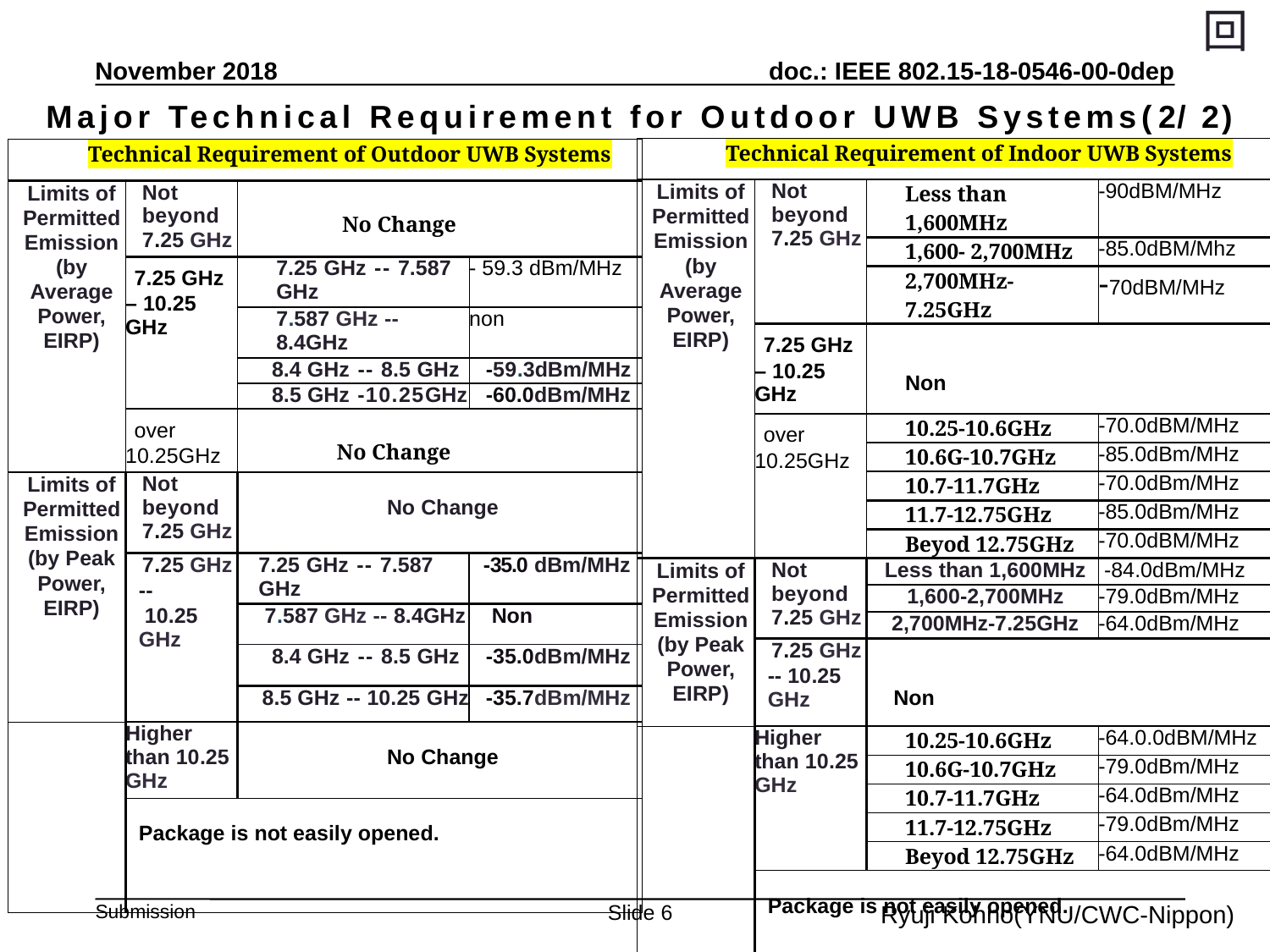

回
November 2018
Major Technical Requirement for Outdoor UWB Systems(2/ 2)
| Technical Requirement of Indoor UWB Systems |  |  |  |
| --- | --- | --- | --- |
| Limits of Permitted Emission (by Average Power, EIRP) | Not beyond 7.25 GHz | Less than 1,600MHz | -90dBM/MHz |
|  |  | 1,600- 2,700MHz | -85.0dBM/Mhz |
|  |  | 2,700MHz-7.25GHz | -70dBM/MHz |
|  | 7.25 GHz – 10.25 GHz | Non |  |
|  | over 10.25GHz | 10.25-10.6GHz | -70.0dBM/MHz |
|  |  | 10.6G-10.7GHz | -85.0dBm/MHz |
|  |  | 10.7-11.7GHz | -70.0dBm/MHz |
|  |  | 11.7-12.75GHz | -85.0dBm/MHz |
|  |  | Beyod 12.75GHz | -70.0dBM/MHz |
| Limits of Permitted Emission (by Peak Power, EIRP) | Not beyond 7.25 GHz | Less than 1,600MHz | -84.0dBm/MHz |
|  |  | 1,600-2,700MHz | -79.0dBm/MHz |
|  |  | 2,700MHz-7.25GHz | -64.0dBm/MHz |
|  | 7.25 GHz -- 10.25 GHz | Non |  |
|  | Higher than 10.25 GHz | 10.25-10.6GHz | -64.0.0dBM/MHz |
|  |  | 10.6G-10.7GHz | -79.0dBm/MHz |
|  |  | 10.7-11.7GHz | -64.0dBm/MHz |
|  |  | 11.7-12.75GHz | -79.0dBm/MHz |
|  |  | Beyod 12.75GHz | -64.0dBM/MHz |
|  | Package is not easily opened. |  |  |
| Technical Requirement of Outdoor UWB Systems |  |  |  |
| --- | --- | --- | --- |
| Limits of Permitted Emission (by Average Power, EIRP) | Not beyond 7.25 GHz | No Change |  |
|  | 7.25 GHz – 10.25 GHz | 7.25 GHz -- 7.587 GHz | - 59.3 dBm/MHz |
|  |  | 7.587 GHz -- 8.4GHz | non |
|  |  | 8.4 GHz -- 8.5 GHz | -59.3dBm/MHz |
|  |  | 8.5 GHz -10.25GHz | -60.0dBm/MHz |
|  | over 10.25GHz | No Change |  |
| Limits of Permitted Emission (by Peak Power, EIRP) | Not beyond 7.25 GHz | No Change |  |
|  | 7.25 GHz -- 10.25 GHz | 7.25 GHz -- 7.587 GHz | -35.0 dBm/MHz |
|  |  | 7.587 GHz -- 8.4GHz | Non |
|  |  | 8.4 GHz -- 8.5 GHz | -35.0dBm/MHz |
|  |  | 8.5 GHz -- 10.25 GHz | -35.7dBm/MHz |
|  | Higher than 10.25 GHz | No Change |  |
|  | Package is not easily opened. |  |  |
Ryuji Kohno(YNU/CWC-Nippon)
Slide 6